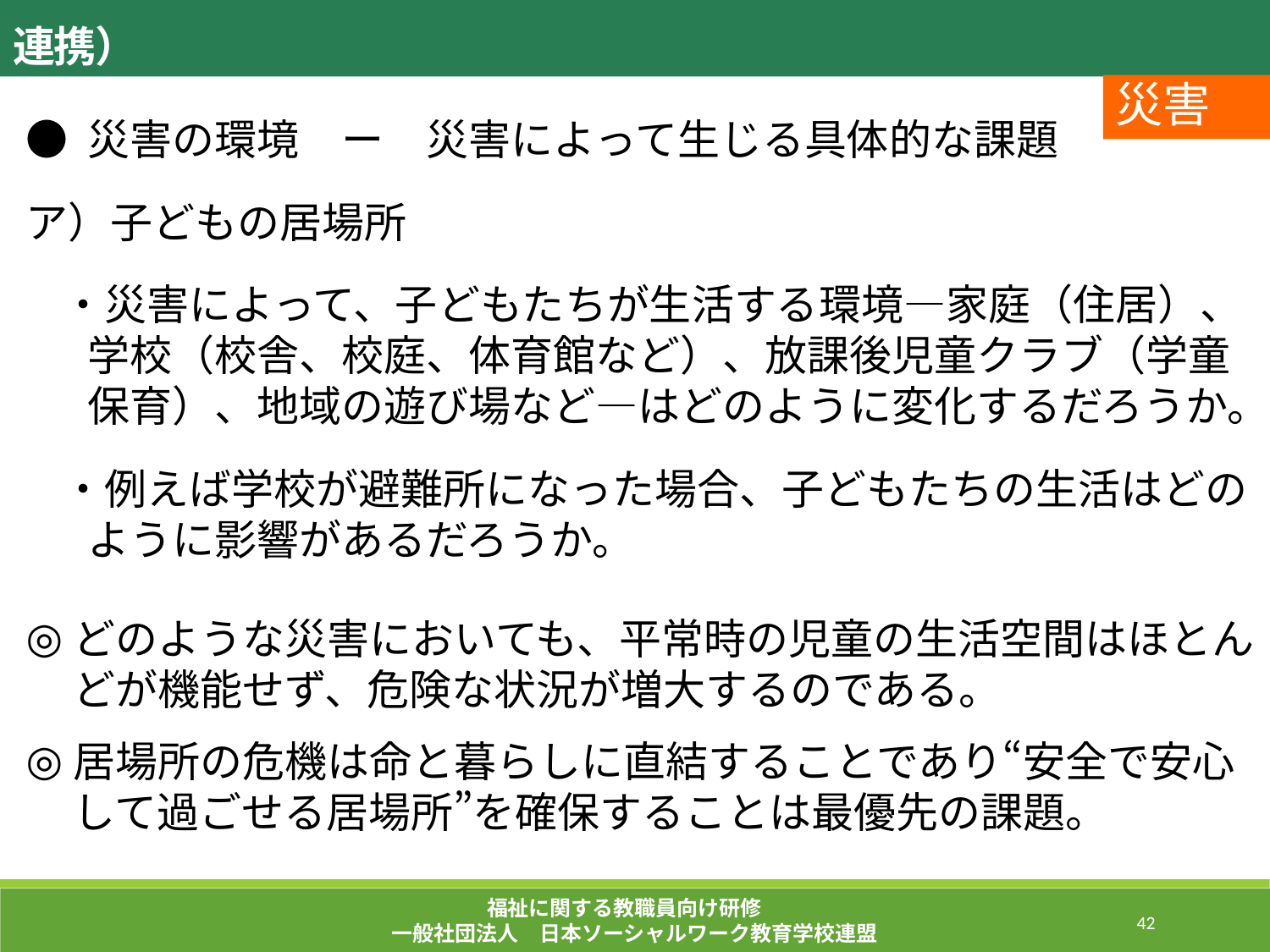

５．緊急事象・事案への対応 （周辺地域や保護者、関係機関との連携）
災害
● 災害の環境　ー　災害によって生じる具体的な課題
ア）子どもの居場所
・災害によって、子どもたちが生活する環境―家庭（住居）、学校（校舎、校庭、体育館など）、放課後児童クラブ（学童保育）、地域の遊び場など―はどのように変化するだろうか。
・例えば学校が避難所になった場合、子どもたちの生活はどのように影響があるだろうか。

どのような災害においても、平常時の児童の生活空間はほとんどが機能せず、危険な状況が増大するのである。
居場所の危機は命と暮らしに直結することであり“安全で安心して過ごせる居場所”を確保することは最優先の課題。
福祉に関する教職員向け研修
一般社団法人　日本ソーシャルワーク教育学校連盟
42